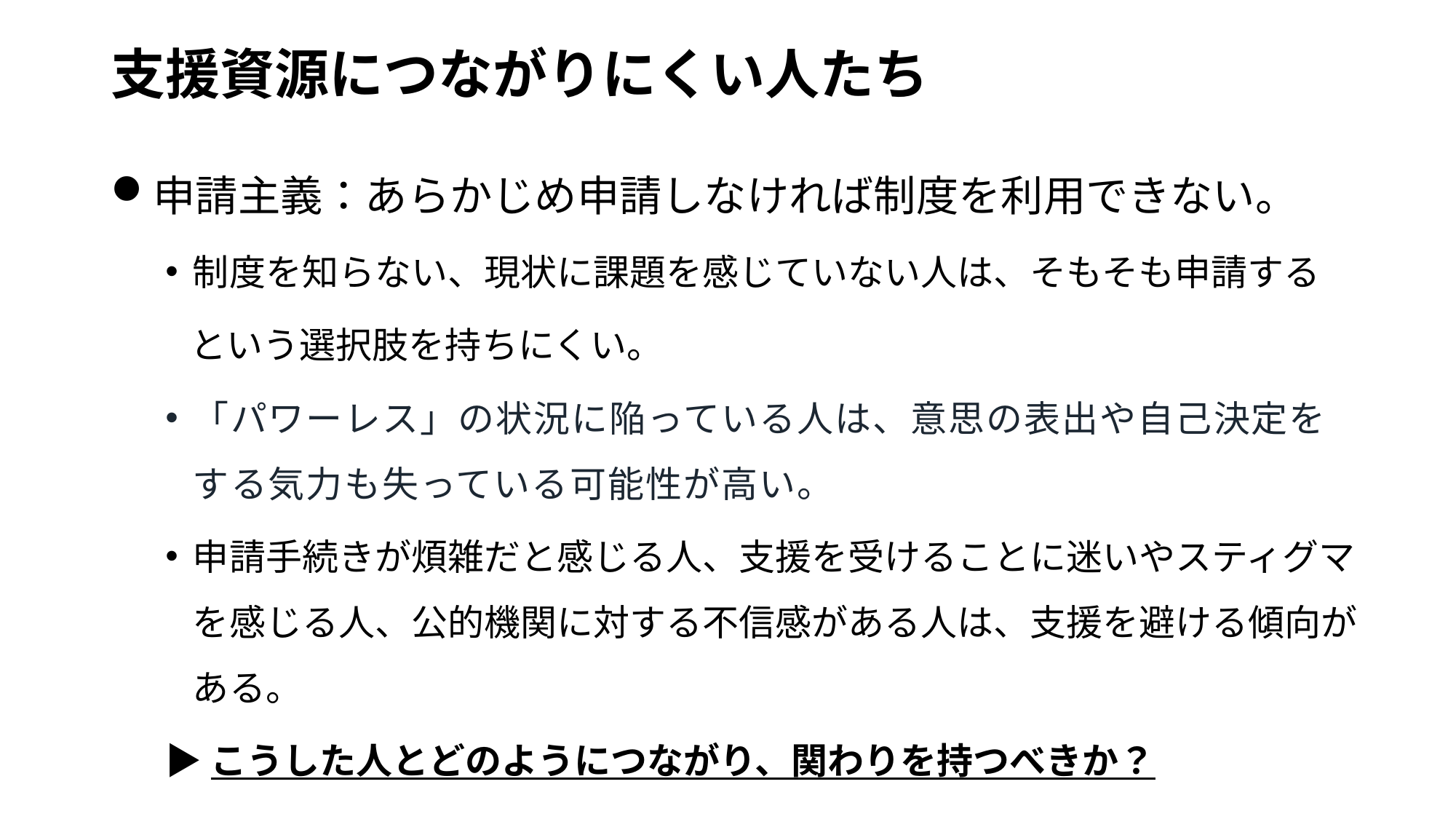

# 支援資源につながりにくい人たち
申請主義：あらかじめ申請しなければ制度を利用できない。
制度を知らない、現状に課題を感じていない人は、そもそも申請する
  という選択肢を持ちにくい。
「パワーレス」の状況に陥っている人は、意思の表出や自己決定をする気力も失っている可能性が高い。
申請手続きが煩雑だと感じる人、支援を受けることに迷いやスティグマを感じる人、公的機関に対する不信感がある人は、支援を避ける傾向がある。
▶こうした人とどのようにつながり、関わりを持つべきか？